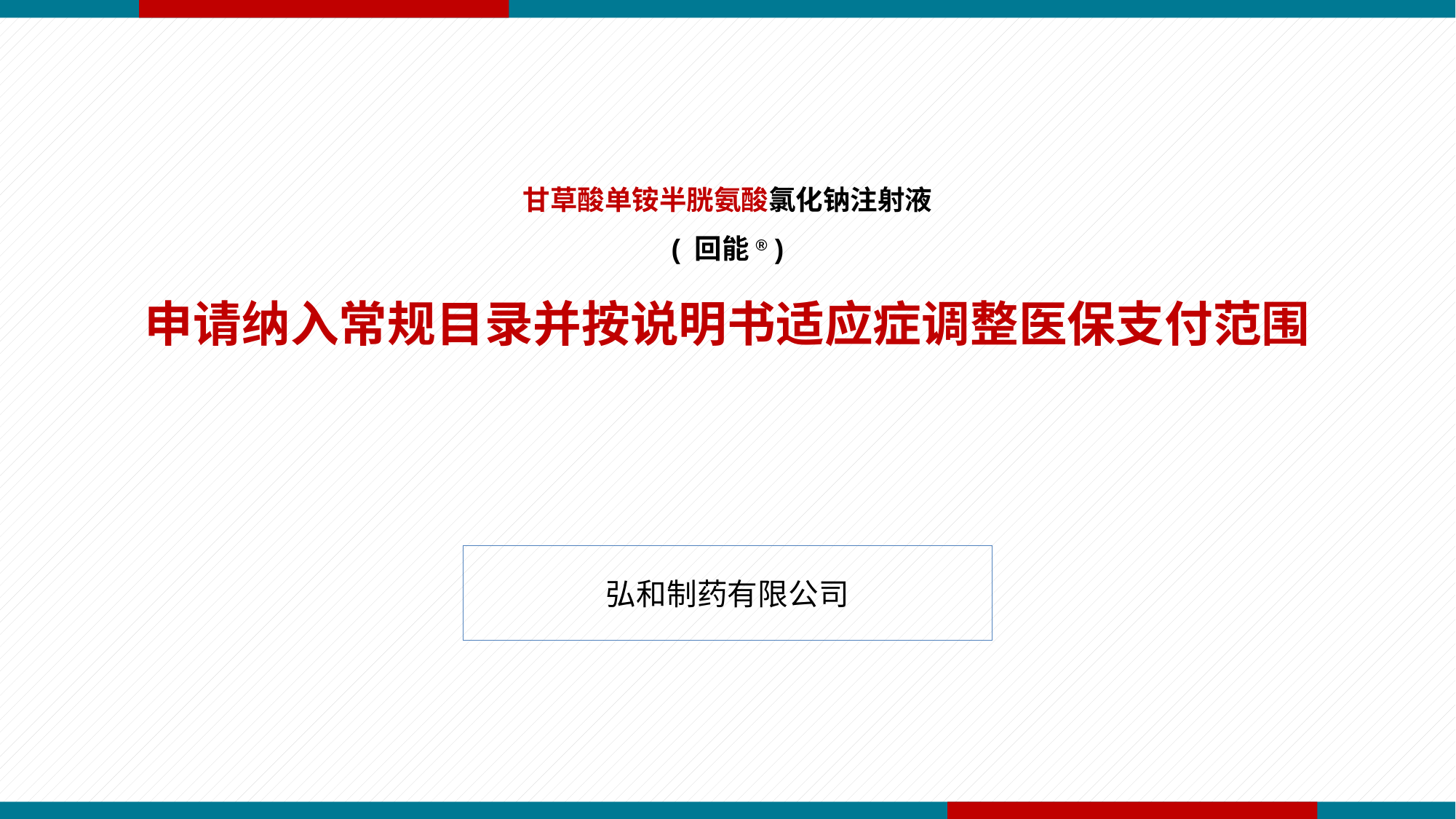

甘草酸单铵半胱氨酸氯化钠注射液
( 回能® )
申请纳入常规目录并按说明书适应症调整医保支付范围
弘和制药有限公司